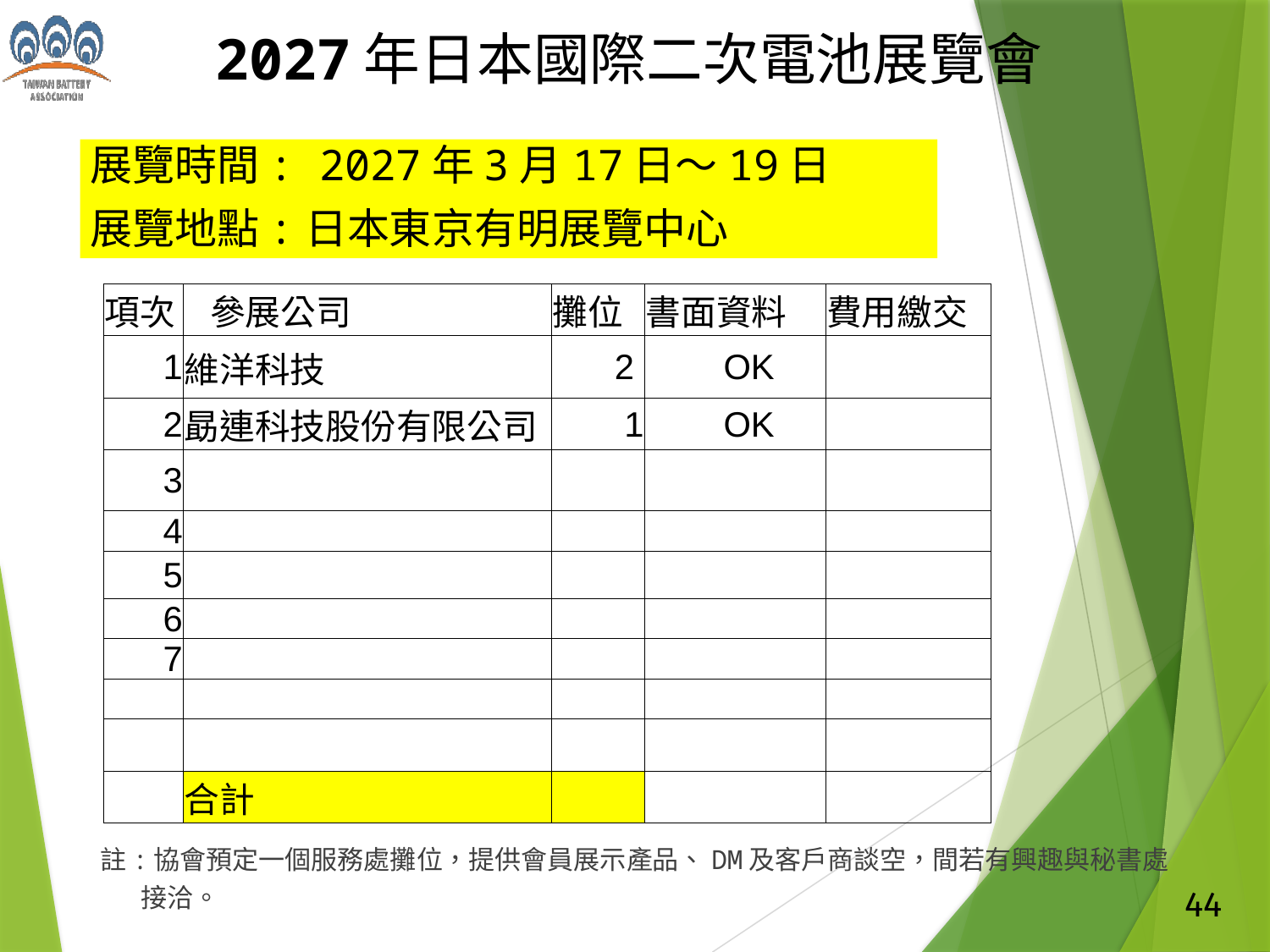

2027年日本國際二次電池展覽會
展覽時間: 2027年3月17日～19日
展覽地點:日本東京有明展覽中心
| 項次 | 參展公司 | 攤位 | 書面資料 | 費用繳交 |
| --- | --- | --- | --- | --- |
| 1 | 維洋科技 | 2 | OK |  |
| 2 | 勗連科技股份有限公司 | 1 | OK |  |
| 3 |  |  |  |  |
| 4 |  |  |  |  |
| 5 |  |  |  |  |
| 6 |  |  |  |  |
| 7 |  |  |  |  |
|  |  |  |  |  |
|  |  |  |  |  |
|  | 合計 |  |  |  |

註:協會預定一個服務處攤位，提供會員展示產品、DM及客戶商談空，間若有興趣與秘書處接洽。

44